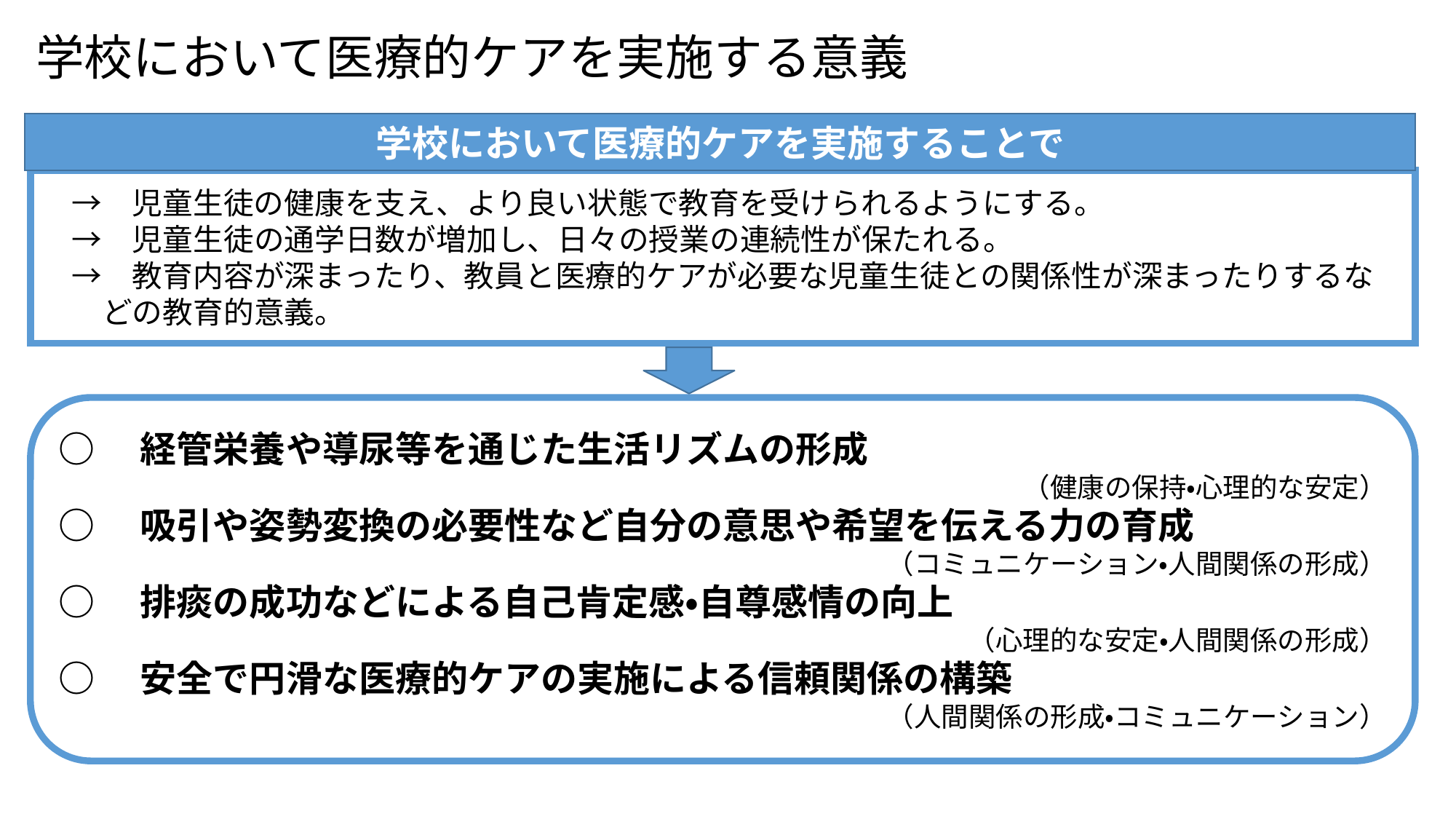

学校において医療的ケアを実施する意義
学校において医療的ケアを実施することで
　→　児童生徒の健康を支え、より良い状態で教育を受けられるようにする。
　→　児童生徒の通学日数が増加し、日々の授業の連続性が保たれる。
　→　教育内容が深まったり、教員と医療的ケアが必要な児童生徒との関係性が深まったりするな
　　どの教育的意義。

○　経管栄養や導尿等を通じた生活リズムの形成
（健康の保持・心理的な安定）
○　吸引や姿勢変換の必要性など自分の意思や希望を伝える力の育成
（コミュニケーション・人間関係の形成）
○　排痰の成功などによる自己肯定感・自尊感情の向上
（心理的な安定・人間関係の形成）
○　安全で円滑な医療的ケアの実施による信頼関係の構築
（人間関係の形成・コミュニケーション）